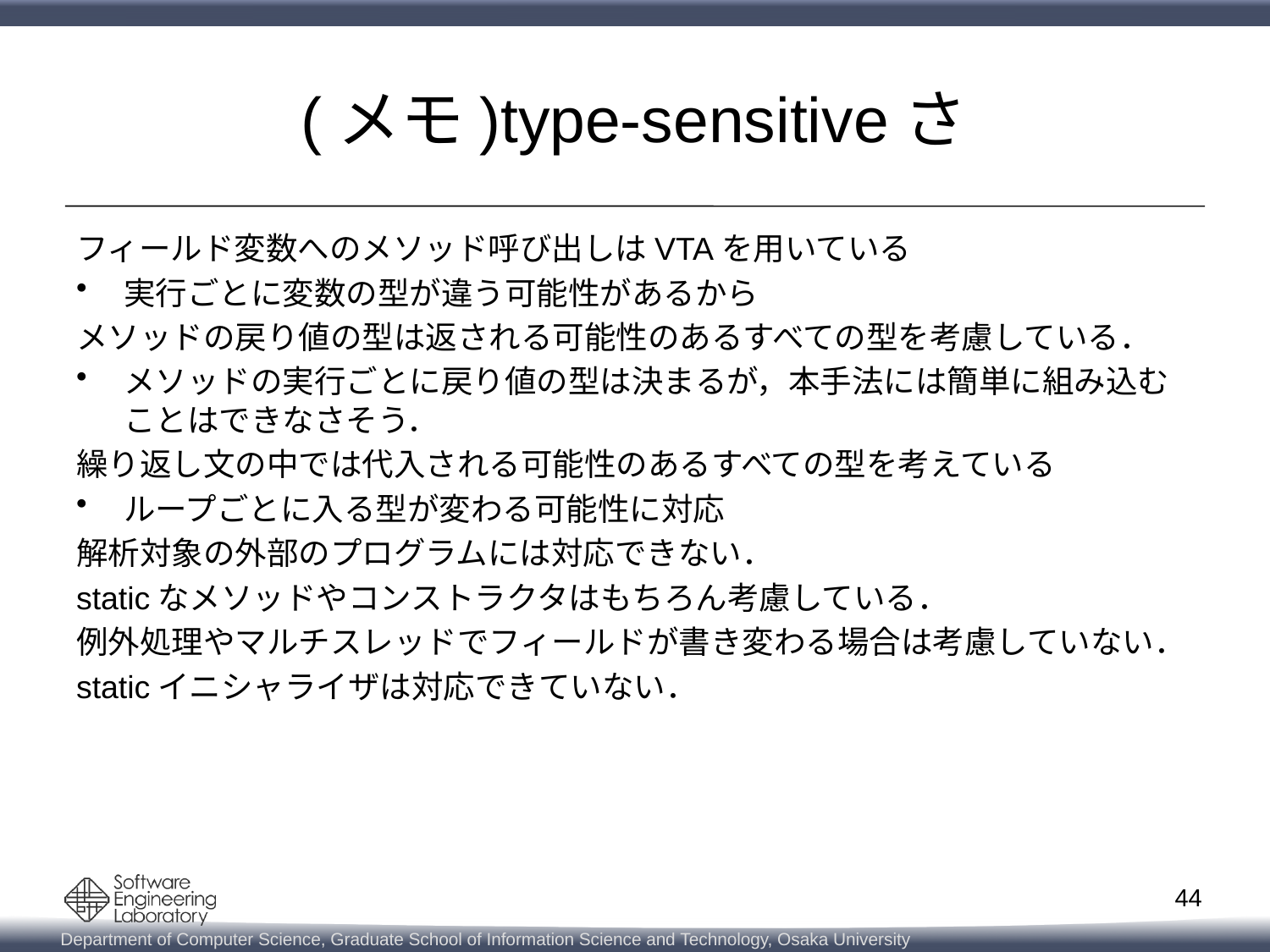

# (メモ)type-sensitiveさ
フィールド変数へのメソッド呼び出しはVTAを用いている
実行ごとに変数の型が違う可能性があるから
メソッドの戻り値の型は返される可能性のあるすべての型を考慮している．
メソッドの実行ごとに戻り値の型は決まるが，本手法には簡単に組み込むことはできなさそう．
繰り返し文の中では代入される可能性のあるすべての型を考えている
ループごとに入る型が変わる可能性に対応
解析対象の外部のプログラムには対応できない．
staticなメソッドやコンストラクタはもちろん考慮している．
例外処理やマルチスレッドでフィールドが書き変わる場合は考慮していない．
staticイニシャライザは対応できていない．
44